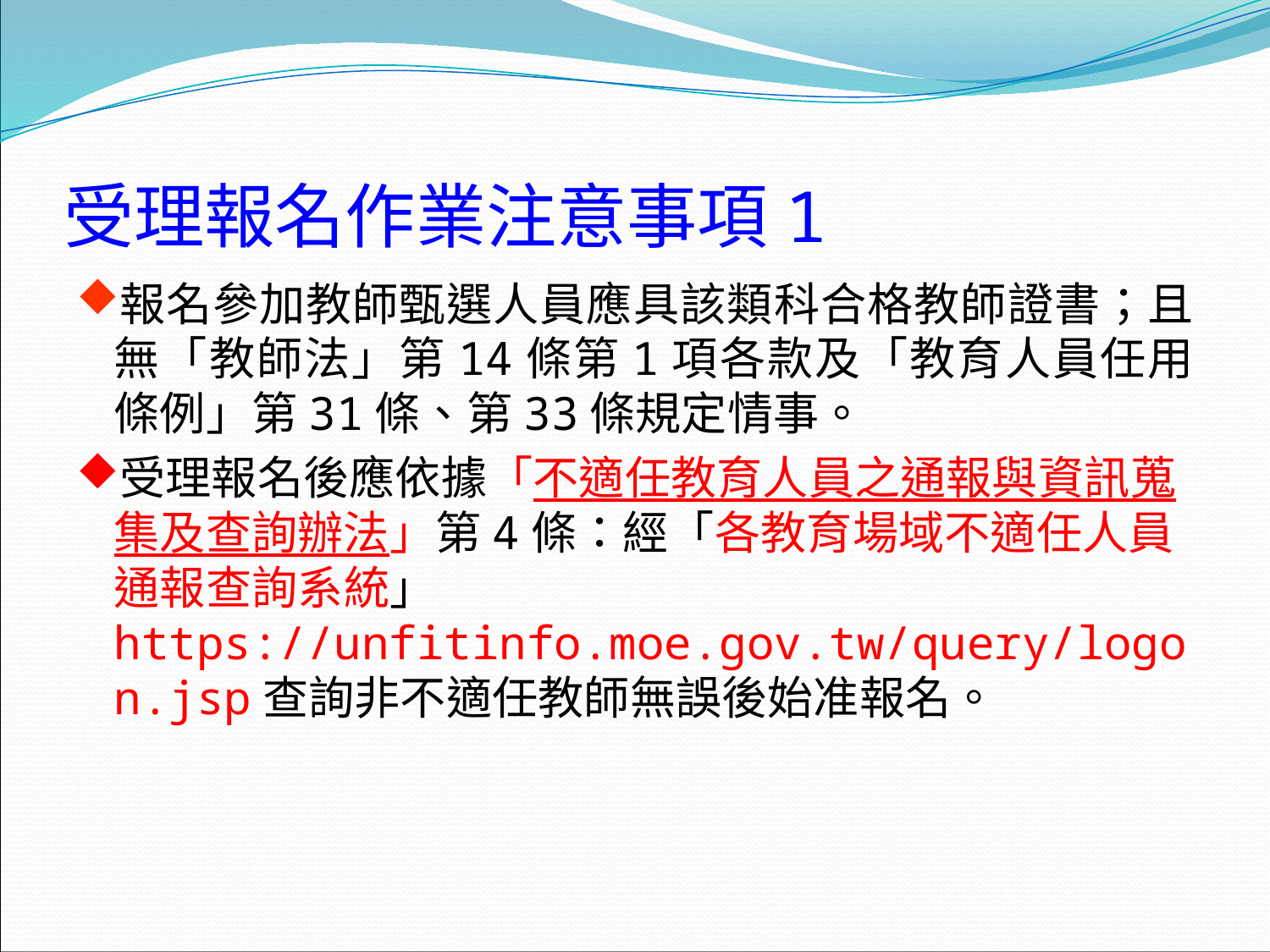

# 受理報名作業注意事項1
報名參加教師甄選人員應具該類科合格教師證書；且無「教師法」第14條第1項各款及「教育人員任用條例」第31條、第33條規定情事。
受理報名後應依據「不適任教育人員之通報與資訊蒐集及查詢辦法」第4條：經「各教育場域不適任人員通報查詢系統」 https://unfitinfo.moe.gov.tw/query/logon.jsp查詢非不適任教師無誤後始准報名。